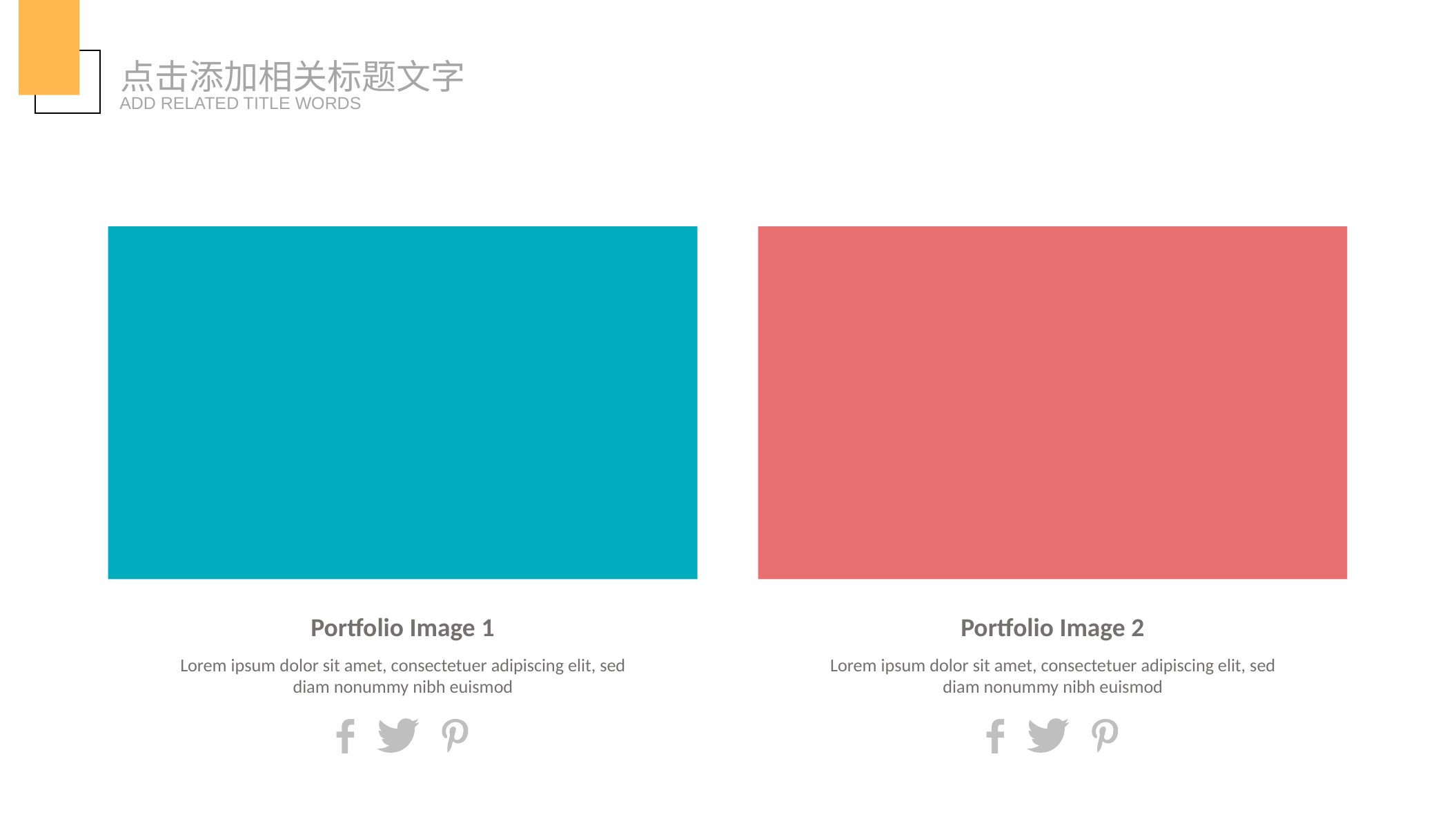

点击添加相关标题文字
ADD RELATED TITLE WORDS

Portfolio Image 1
Lorem ipsum dolor sit amet, consectetuer adipiscing elit, sed diam nonummy nibh euismod

Portfolio Image 2
Lorem ipsum dolor sit amet, consectetuer adipiscing elit, sed diam nonummy nibh euismod